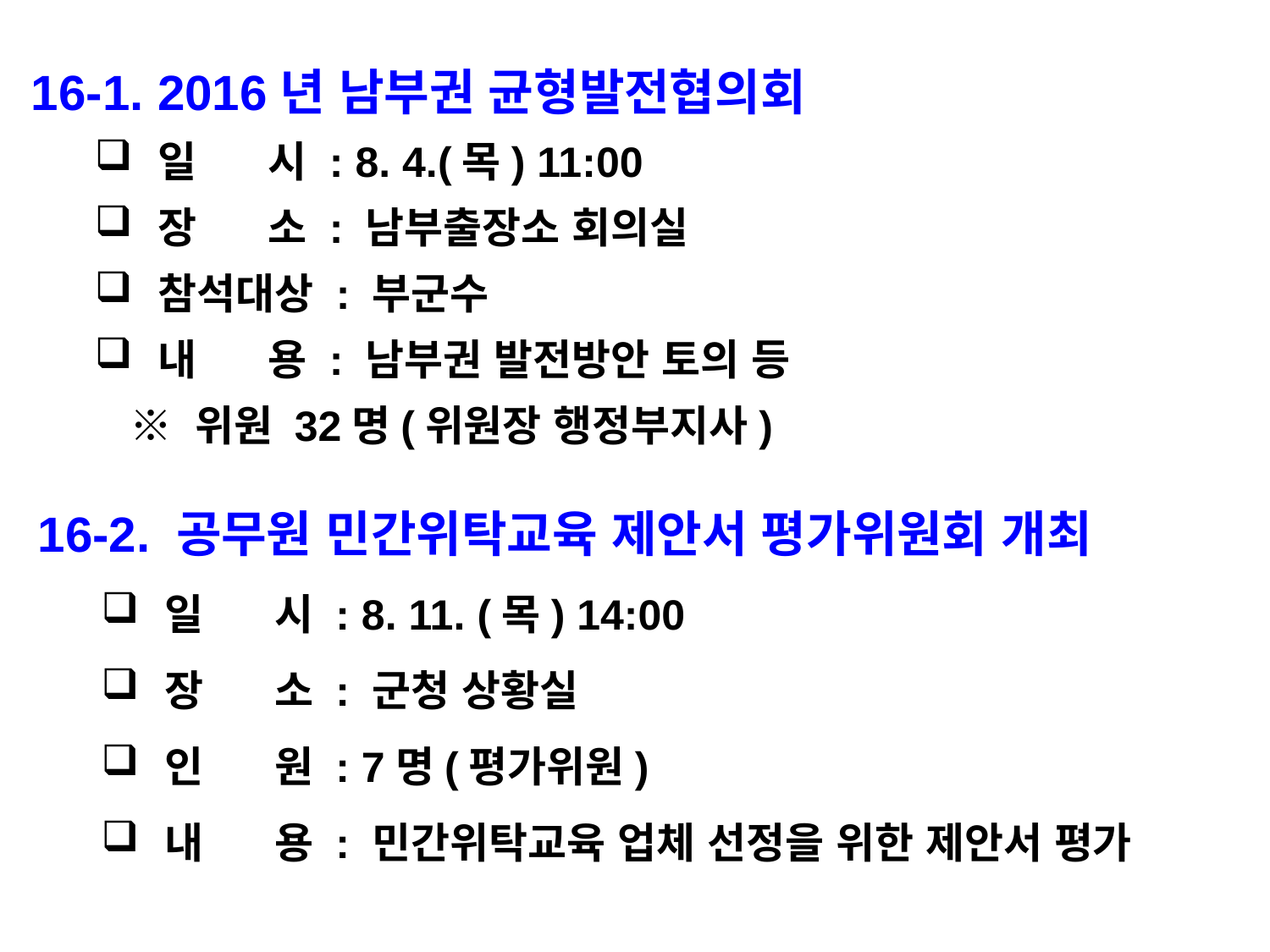

16-1. 2016년 남부권 균형발전협의회
일      시 : 8. 4.(목) 11:00
장      소 : 남부출장소 회의실
참석대상 : 부군수
내      용 : 남부권 발전방안 토의 등
   ※ 위원 32명(위원장 행정부지사)

16-2. 공무원 민간위탁교육 제안서 평가위원회 개최
일      시 : 8. 11. (목) 14:00
장      소 : 군청 상황실
인      원 : 7명(평가위원)
내      용 : 민간위탁교육 업체 선정을 위한 제안서 평가